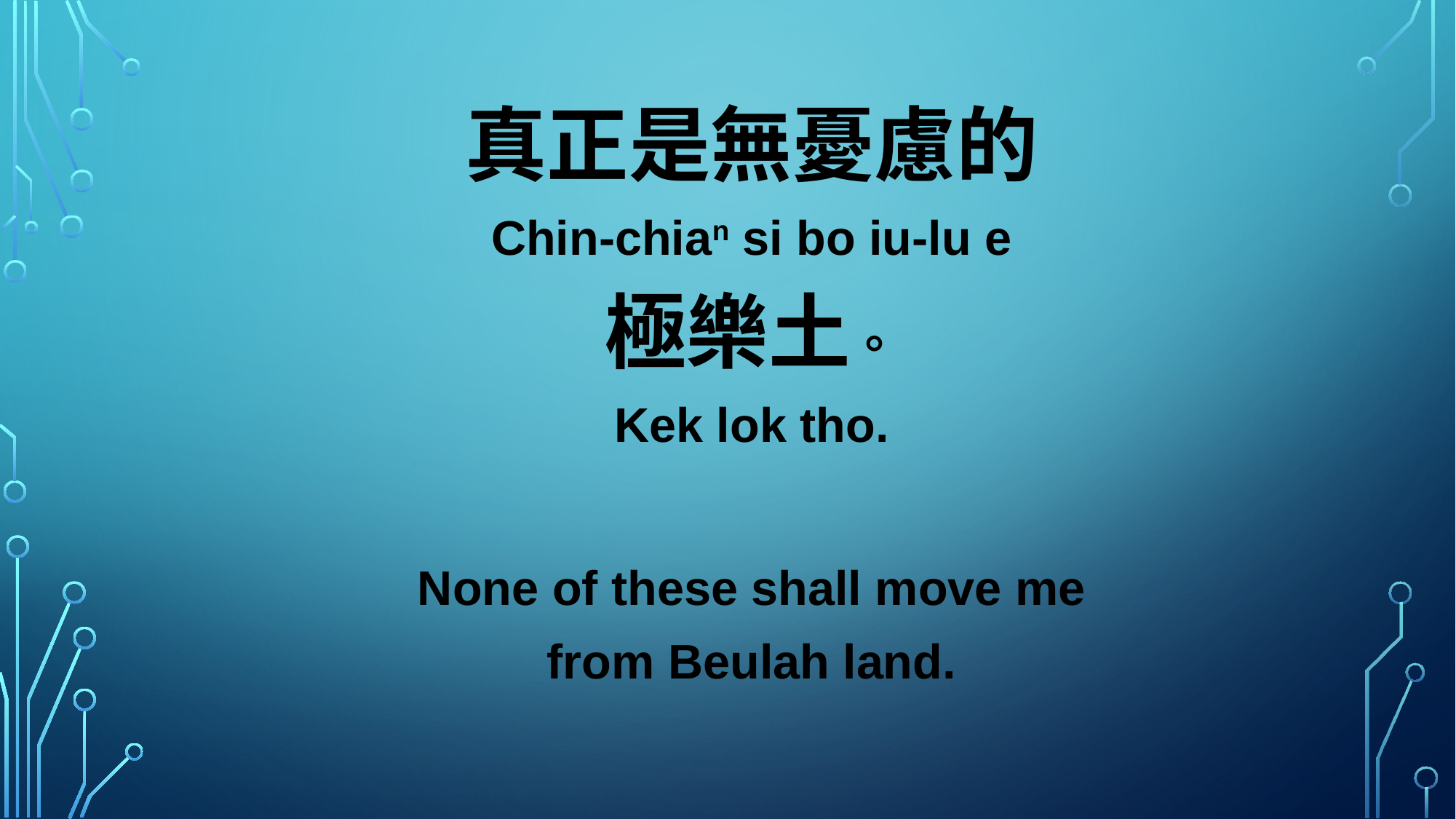

真正是無憂慮的
Chin-chian si bo iu-lu e
極樂土。
Kek lok tho.

None of these shall move me
from Beulah land.